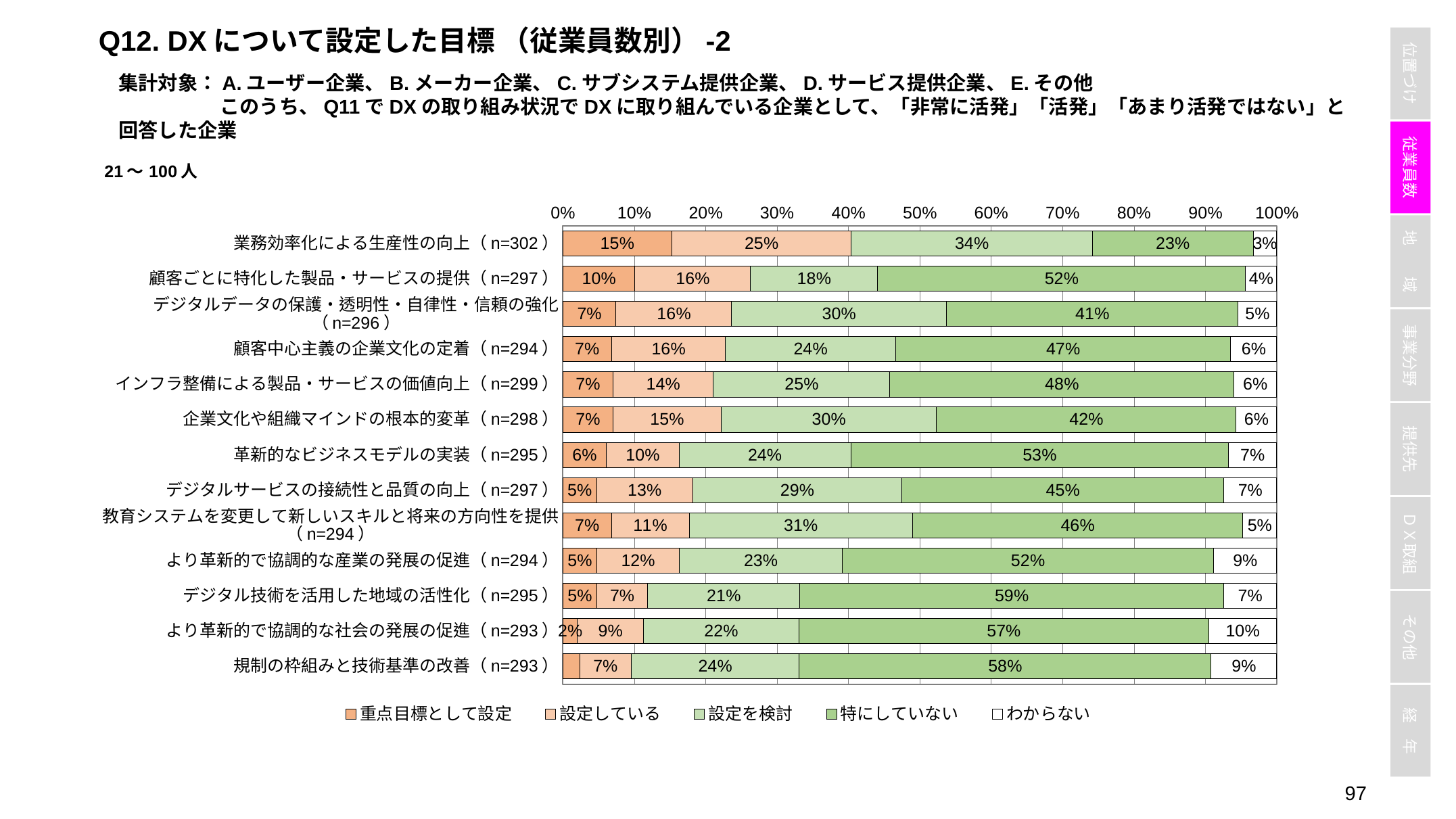

Q12. DXについて設定した目標 （従業員数別）-2
集計対象：A.ユーザー企業、B.メーカー企業、C.サブシステム提供企業、D.サービス提供企業、E.その他
	このうち、Q11でDXの取り組み状況でDXに取り組んでいる企業として、「非常に活発」「活発」「あまり活発ではない」と回答した企業

### Chart

| Category | 重点目標として設定 | 設定している | 設定を検討 | 特にしていない | わからない |
|---|---|---|---|---|---|
| 業務効率化による生産性の向上（n=302） | 0.152317880794702 | 0.25165562913907286 | 0.33774834437086093 | 0.2251655629139073 | 0.033112582781456956 |
| 顧客ごとに特化した製品・サービスの提供（n=297） | 0.10101010101010101 | 0.16161616161616163 | 0.17845117845117844 | 0.5151515151515151 | 0.04377104377104377 |
| デジタルデータの保護・透明性・自律性・信頼の強化（n=296） | 0.07432432432432433 | 0.16216216216216217 | 0.30067567567567566 | 0.40878378378378377 | 0.05405405405405406 |
| 顧客中心主義の企業文化の定着（n=294） | 0.06802721088435375 | 0.1598639455782313 | 0.23809523809523808 | 0.46938775510204084 | 0.06462585034013606 |
| インフラ整備による製品・サービスの価値向上（n=299） | 0.07023411371237458 | 0.14046822742474915 | 0.24749163879598662 | 0.4816053511705686 | 0.06020066889632107 |
| 企業文化や組織マインドの根本的変革（n=298） | 0.07046979865771812 | 0.15100671140939598 | 0.30201342281879195 | 0.41946308724832215 | 0.05704697986577181 |
| 革新的なビジネスモデルの実装（n=295） | 0.061016949152542375 | 0.1016949152542373 | 0.24067796610169492 | 0.5288135593220339 | 0.06779661016949153 |
| デジタルサービスの接続性と品質の向上（n=297） | 0.04713804713804714 | 0.13468013468013468 | 0.29292929292929293 | 0.4511784511784512 | 0.07407407407407407 |
| 教育システムを変更して新しいスキルと将来の方向性を提供（n=294） | 0.06802721088435375 | 0.10884353741496598 | 0.3129251700680272 | 0.46258503401360546 | 0.047619047619047616 |
| より革新的で協調的な産業の発展の促進（n=294） | 0.047619047619047616 | 0.11564625850340136 | 0.22789115646258504 | 0.5204081632653061 | 0.08843537414965986 |
| デジタル技術を活用した地域の活性化（n=295） | 0.04745762711864407 | 0.0711864406779661 | 0.2135593220338983 | 0.5932203389830508 | 0.07457627118644068 |
| より革新的で協調的な社会の発展の促進（n=293） | 0.020477815699658702 | 0.09215017064846416 | 0.21843003412969283 | 0.5733788395904437 | 0.09556313993174062 |
| 規制の枠組みと技術基準の改善（n=293） | 0.023890784982935155 | 0.07167235494880546 | 0.2354948805460751 | 0.5767918088737202 | 0.09215017064846416 |
97